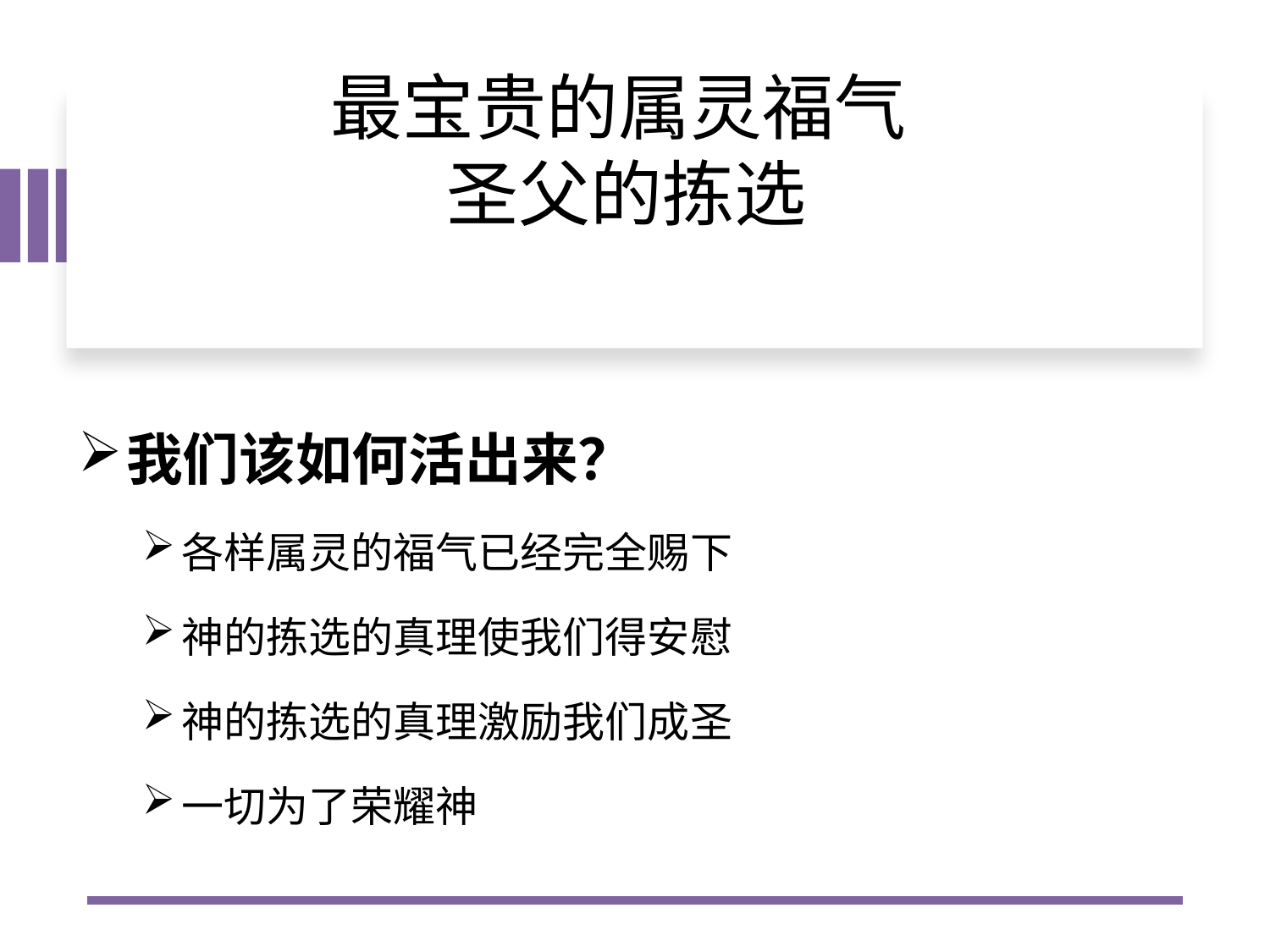

# 最宝贵的属灵福气 圣父的拣选

我们该如何活出来？
各样属灵的福气已经完全赐下
神的拣选的真理使我们得安慰
神的拣选的真理激励我们成圣
一切为了荣耀神